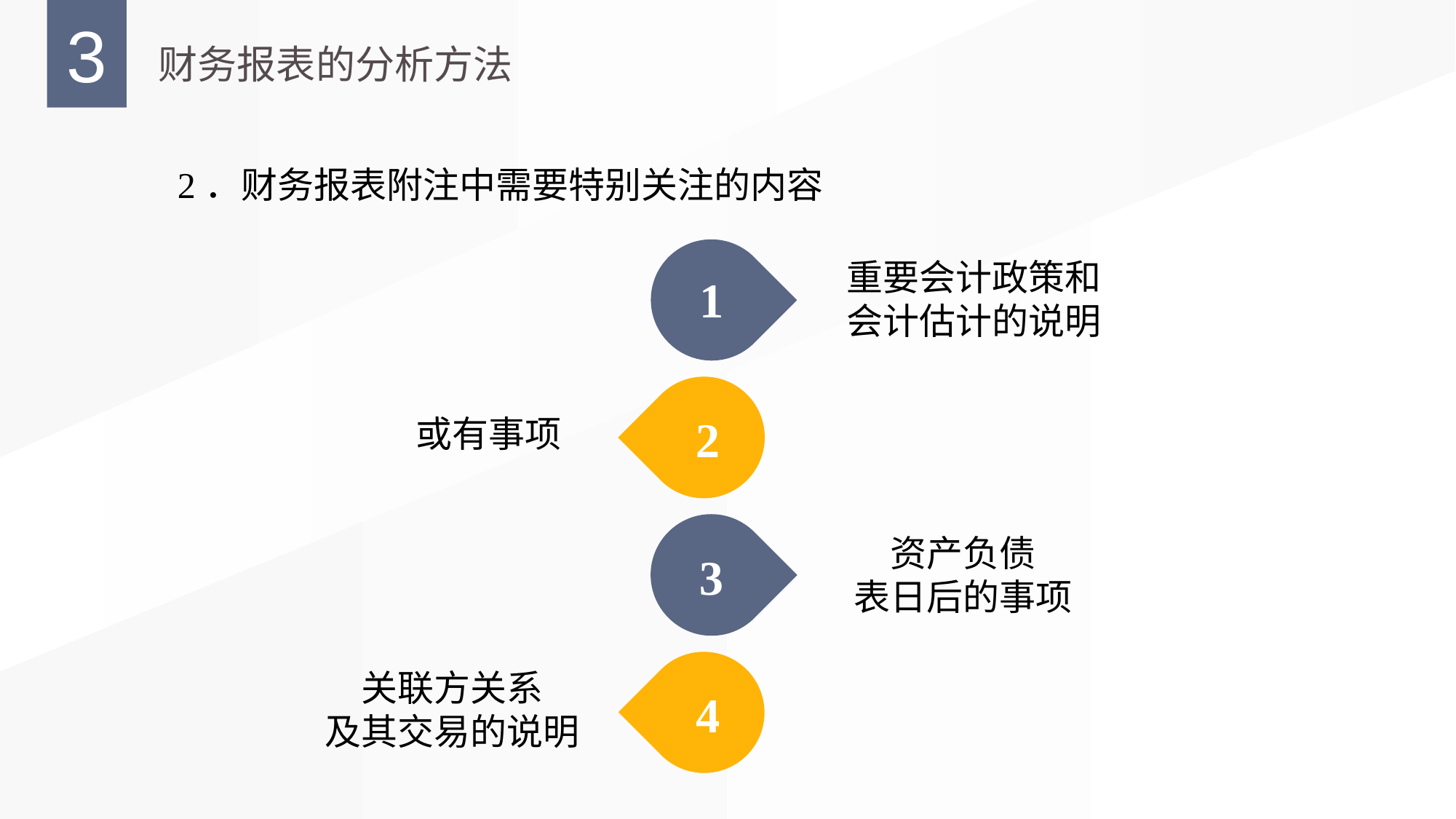

2．财务报表附注中需要特别关注的内容

1
重要会计政策和
会计估计的说明

2
或有事项

3
资产负债
表日后的事项

4
关联方关系
及其交易的说明